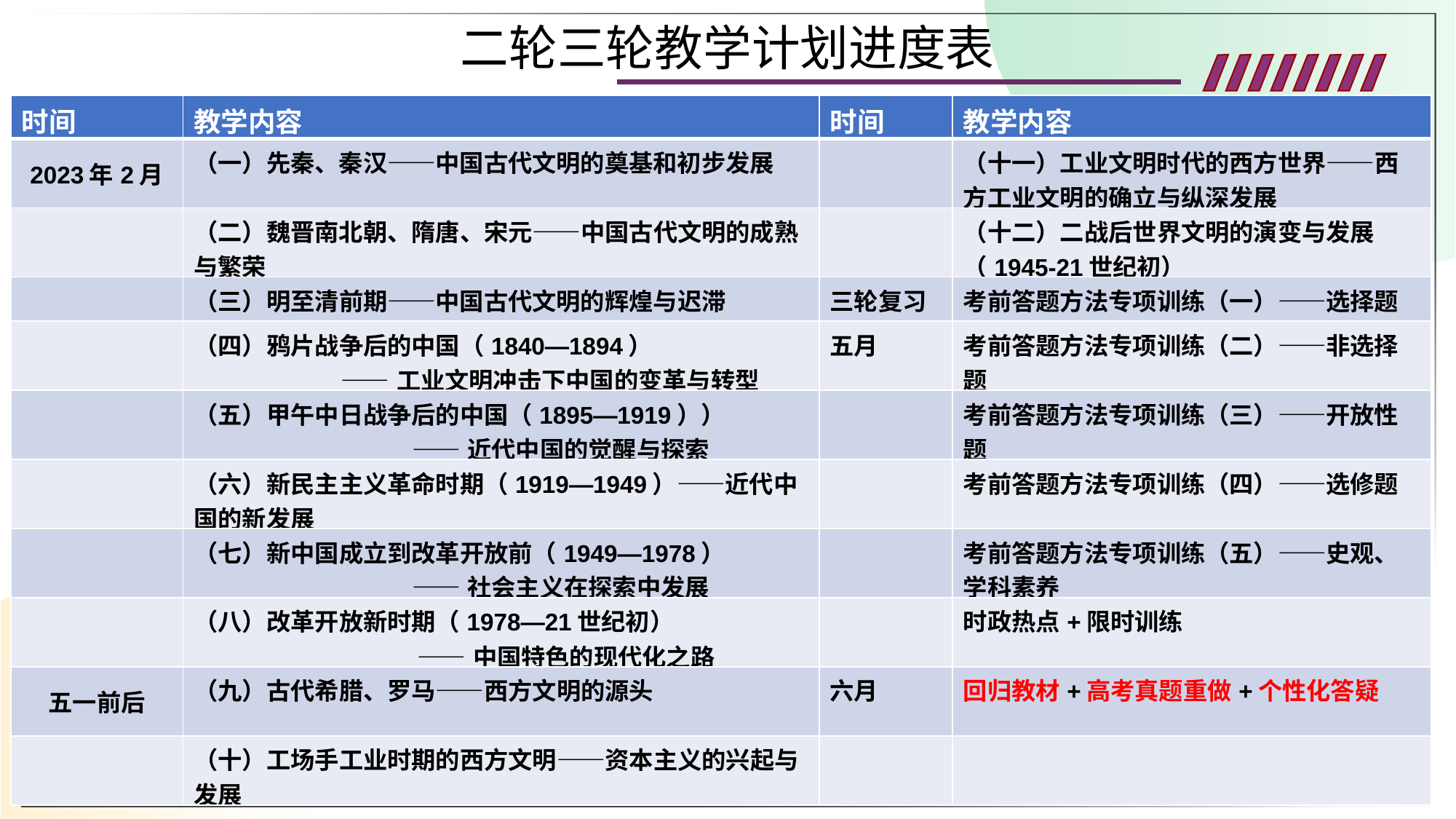

二轮三轮教学计划进度表

| 时间 | 教学内容 | 时间 | 教学内容 |
| --- | --- | --- | --- |
| 2023年2月 | （一）先秦、秦汉——中国古代文明的奠基和初步发展 |  | （十一）工业文明时代的西方世界——西方工业文明的确立与纵深发展 |
|  | （二）魏晋南北朝、隋唐、宋元——中国古代文明的成熟与繁荣 |  | （十二）二战后世界文明的演变与发展（1945-21世纪初） |
|  | （三）明至清前期——中国古代文明的辉煌与迟滞 | 三轮复习 | 考前答题方法专项训练（一）——选择题 |
|  | （四）鸦片战争后的中国（1840—1894） ——工业文明冲击下中国的变革与转型 | 五月 | 考前答题方法专项训练（二）——非选择题 |
|  | （五）甲午中日战争后的中国（1895—1919）） ——近代中国的觉醒与探索 |  | 考前答题方法专项训练（三）——开放性题 |
|  | （六）新民主主义革命时期（1919—1949）——近代中国的新发展 |  | 考前答题方法专项训练（四）——选修题 |
|  | （七）新中国成立到改革开放前（1949—1978） ——社会主义在探索中发展 |  | 考前答题方法专项训练（五）——史观、学科素养 |
|  | （八）改革开放新时期（1978—21世纪初） ——中国特色的现代化之路 |  | 时政热点+限时训练 |
| 五一前后 | （九）古代希腊、罗马——西方文明的源头 | 六月 | 回归教材+高考真题重做+个性化答疑 |
|  | （十）工场手工业时期的西方文明——资本主义的兴起与发展 |  |  |